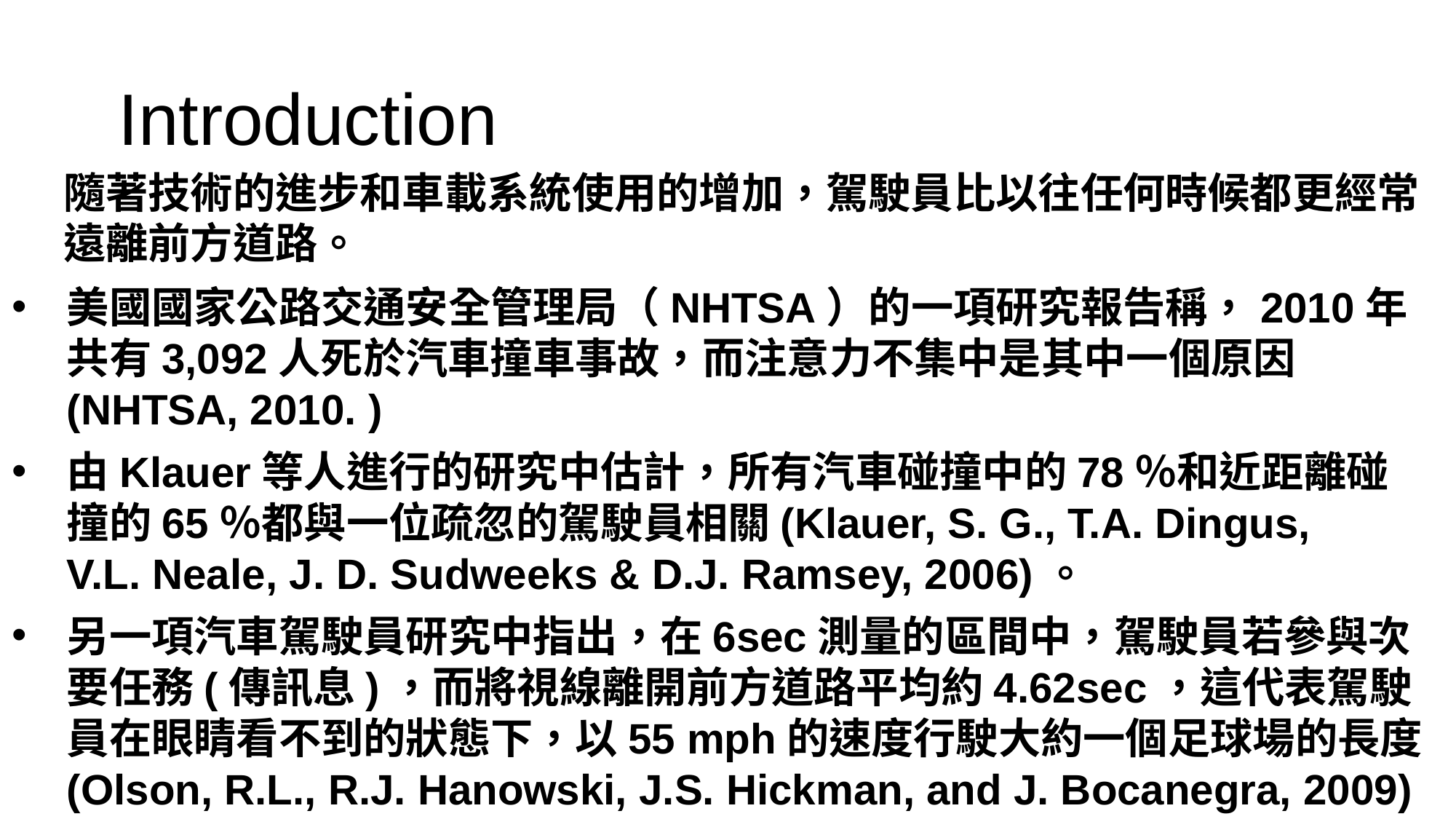

Introduction
隨著技術的進步和車載系統使用的增加，駕駛員比以往任何時候都更經常遠離前方道路。
美國國家公路交通安全管理局（NHTSA）的一項研究報告稱，2010年共有3,092人死於汽車撞車事故，而注意力不集中是其中一個原因(NHTSA, 2010. )
由Klauer等人進行的研究中估計，所有汽車碰撞中的78％和近距離碰撞的65％都與一位疏忽的駕駛員相關(Klauer, S. G., T.A. Dingus, V.L. Neale, J. D. Sudweeks & D.J. Ramsey, 2006)。
另一項汽車駕駛員研究中指出，在6sec測量的區間中，駕駛員若參與次要任務(傳訊息)，而將視線離開前方道路平均約4.62sec，這代表駕駛員在眼睛看不到的狀態下，以55 mph的速度行駛大約一個足球場的長度(Olson, R.L., R.J. Hanowski, J.S. Hickman, and J. Bocanegra, 2009)